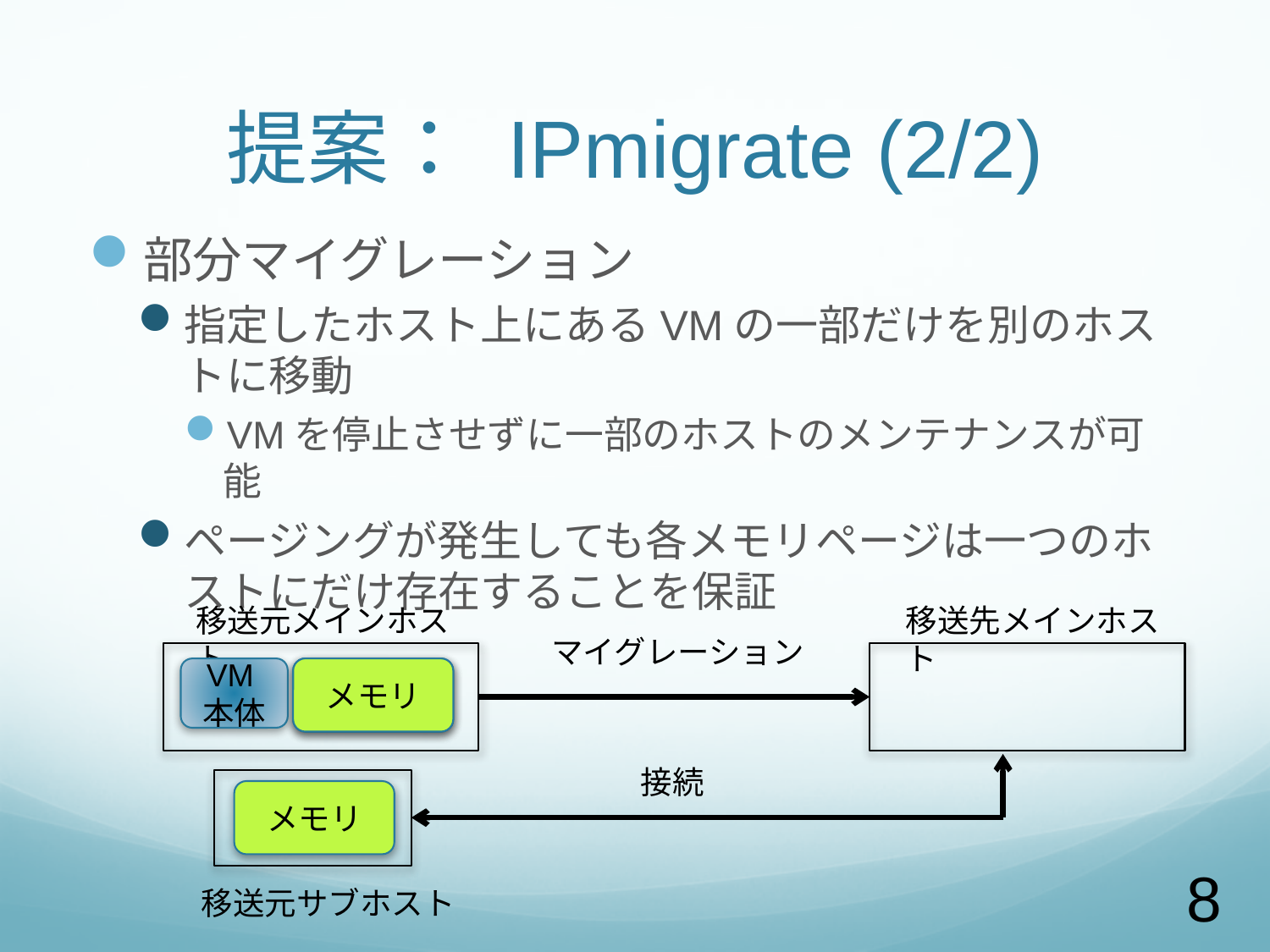

# 提案： IPmigrate (2/2)
部分マイグレーション
指定したホスト上にあるVMの一部だけを別のホストに移動
VMを停止させずに一部のホストのメンテナンスが可能
ページングが発生しても各メモリページは一つのホストにだけ存在することを保証

移送先メインホスト
移送元メインホスト
マイグレーション

VM本体
メモリ
メモリ
接続

メモリ
8
移送元サブホスト